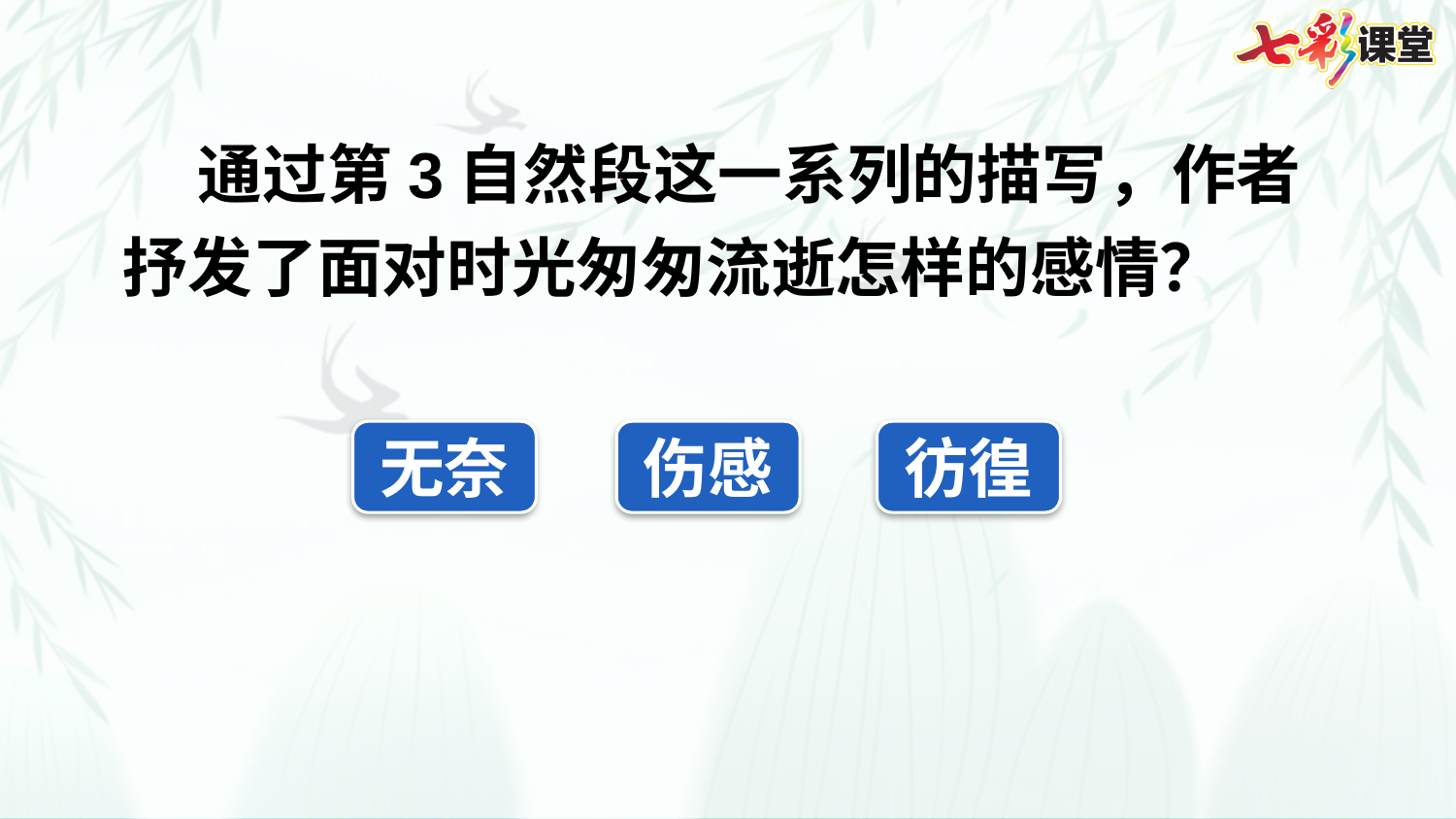

通过第3自然段这一系列的描写，作者抒发了面对时光匆匆流逝怎样的感情？
无奈
伤感
彷徨